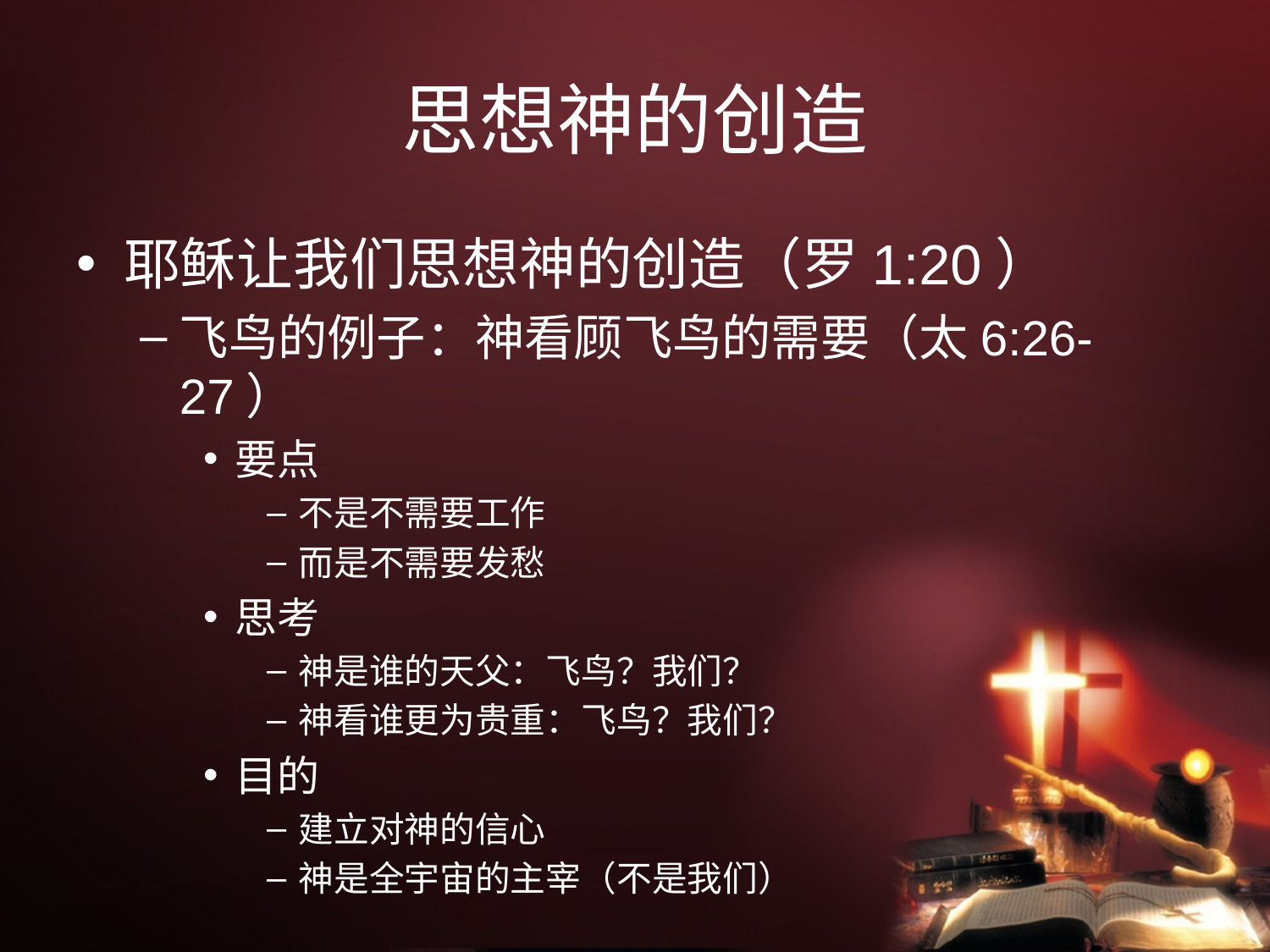

# 思想神的创造
耶稣让我们思想神的创造（罗1:20）
飞鸟的例子：神看顾飞鸟的需要（太6:26-27）
要点
不是不需要工作
而是不需要发愁
思考
神是谁的天父：飞鸟？我们？
神看谁更为贵重：飞鸟？我们？
目的
建立对神的信心
神是全宇宙的主宰（不是我们）